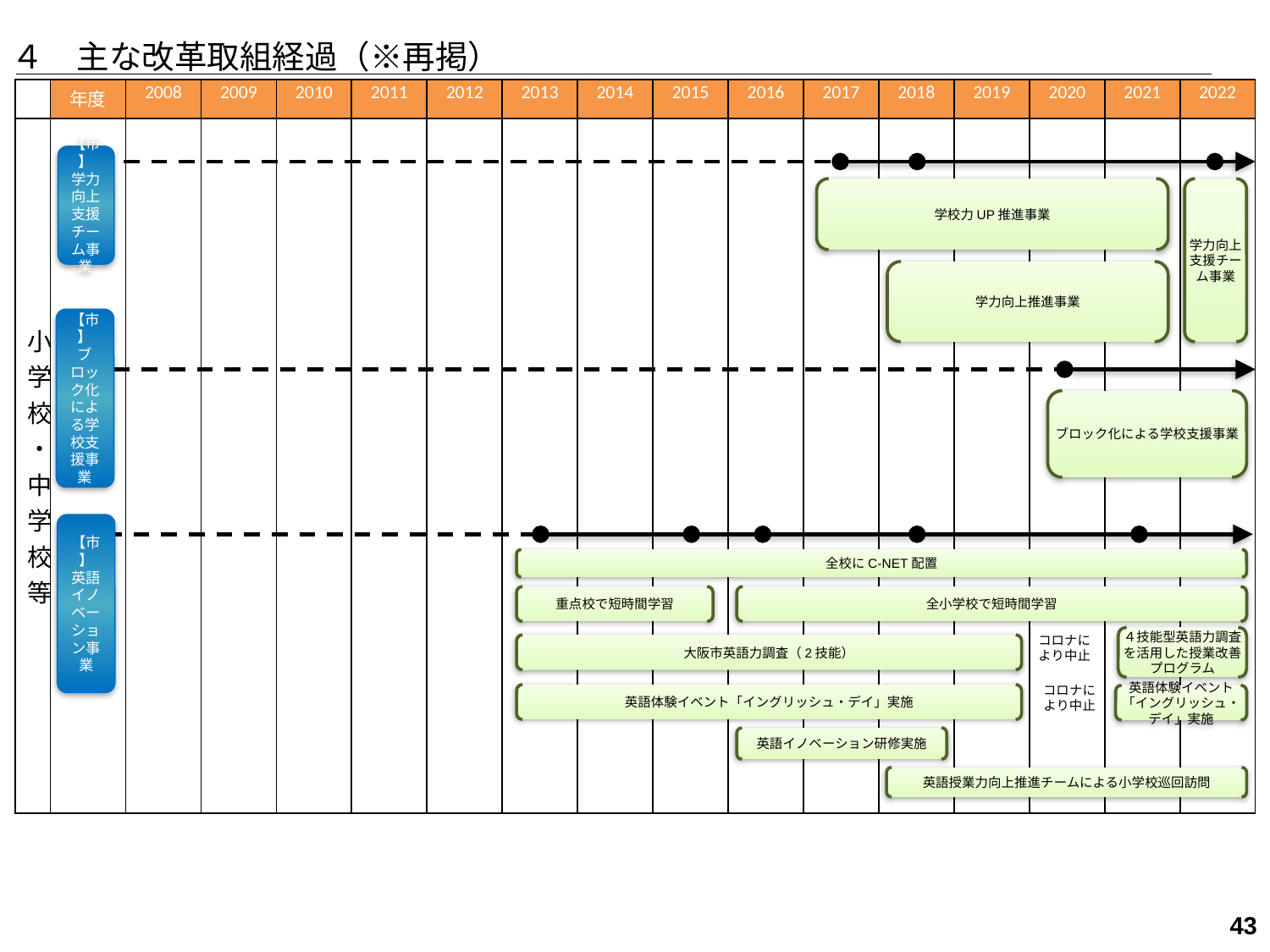

４　主な改革取組経過（※再掲）
|  | 年度 | 2008 | 2009 | 2010 | 2011 | 2012 | 2013 | 2014 | 2015 | 2016 | 2017 | 2018 | 2019 | 2020 | 2021 | 2022 |
| --- | --- | --- | --- | --- | --- | --- | --- | --- | --- | --- | --- | --- | --- | --- | --- | --- |
| 小学校・中学校等 |  |  |  |  |  |  |  |  |  |  |  |  |  |  |  |  |
【市】
学力向上支援チーム事業

学校力UP推進事業
学力向上支援チーム事業
学力向上推進事業
【市】
ブロック化による学校支援事業

ブロック化による学校支援事業
【市】
英語イノベーション事業

全校にC-NET配置
重点校で短時間学習
全小学校で短時間学習
４技能型英語力調査を活用した授業改善プログラム
コロナにより中止
大阪市英語力調査（2技能）
コロナにより中止
英語体験イベント「イングリッシュ・デイ」実施
英語体験イベント「イングリッシュ・デイ」実施
英語イノベーション研修実施
英語授業力向上推進チームによる小学校巡回訪問
43